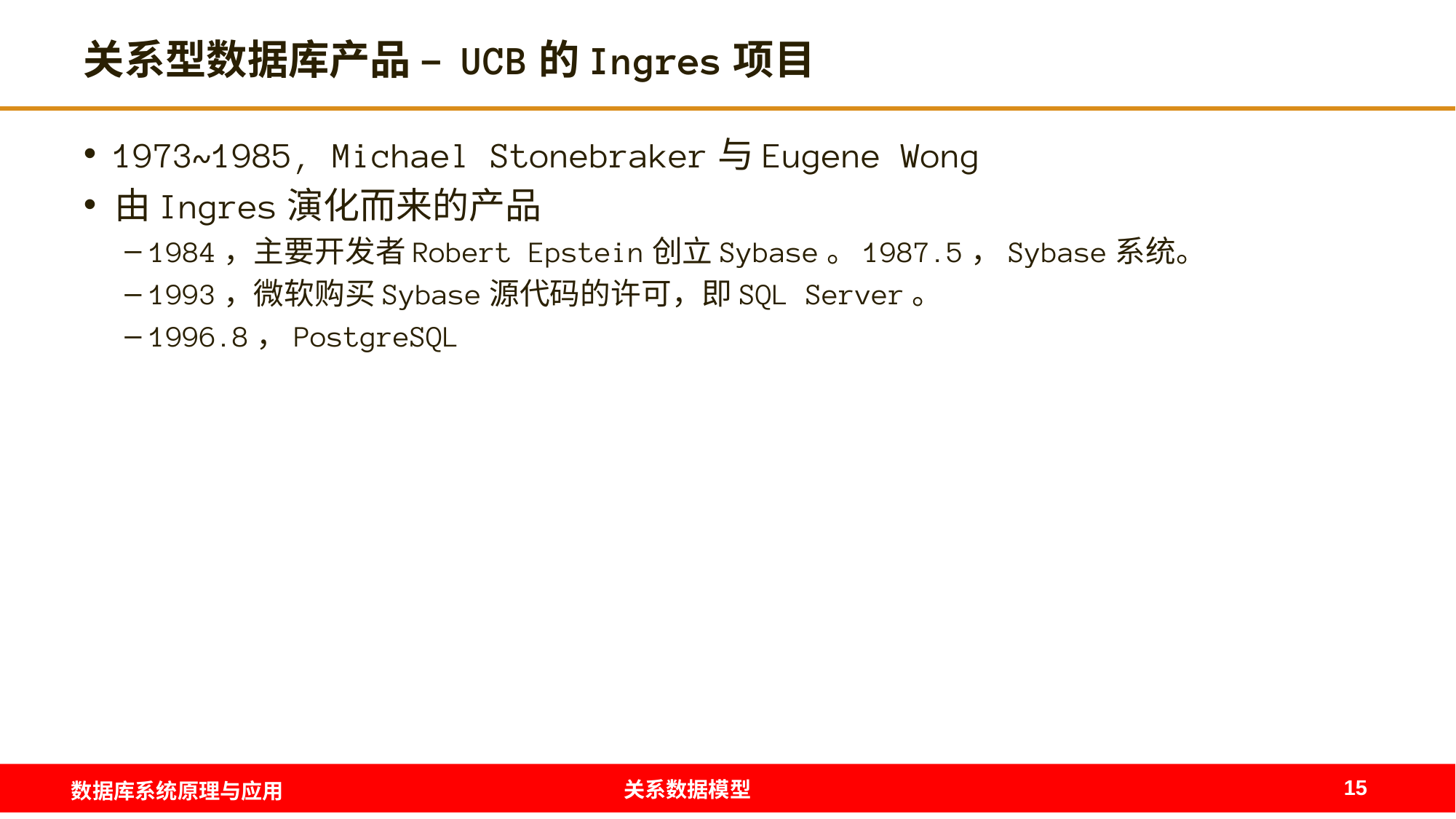

# 关系型数据库产品 – UCB的Ingres项目
1973~1985, Michael Stonebraker与Eugene Wong
由Ingres演化而来的产品
1984，主要开发者Robert Epstein创立Sybase。1987.5，Sybase系统。
1993，微软购买Sybase源代码的许可，即SQL Server。
1996.8，PostgreSQL